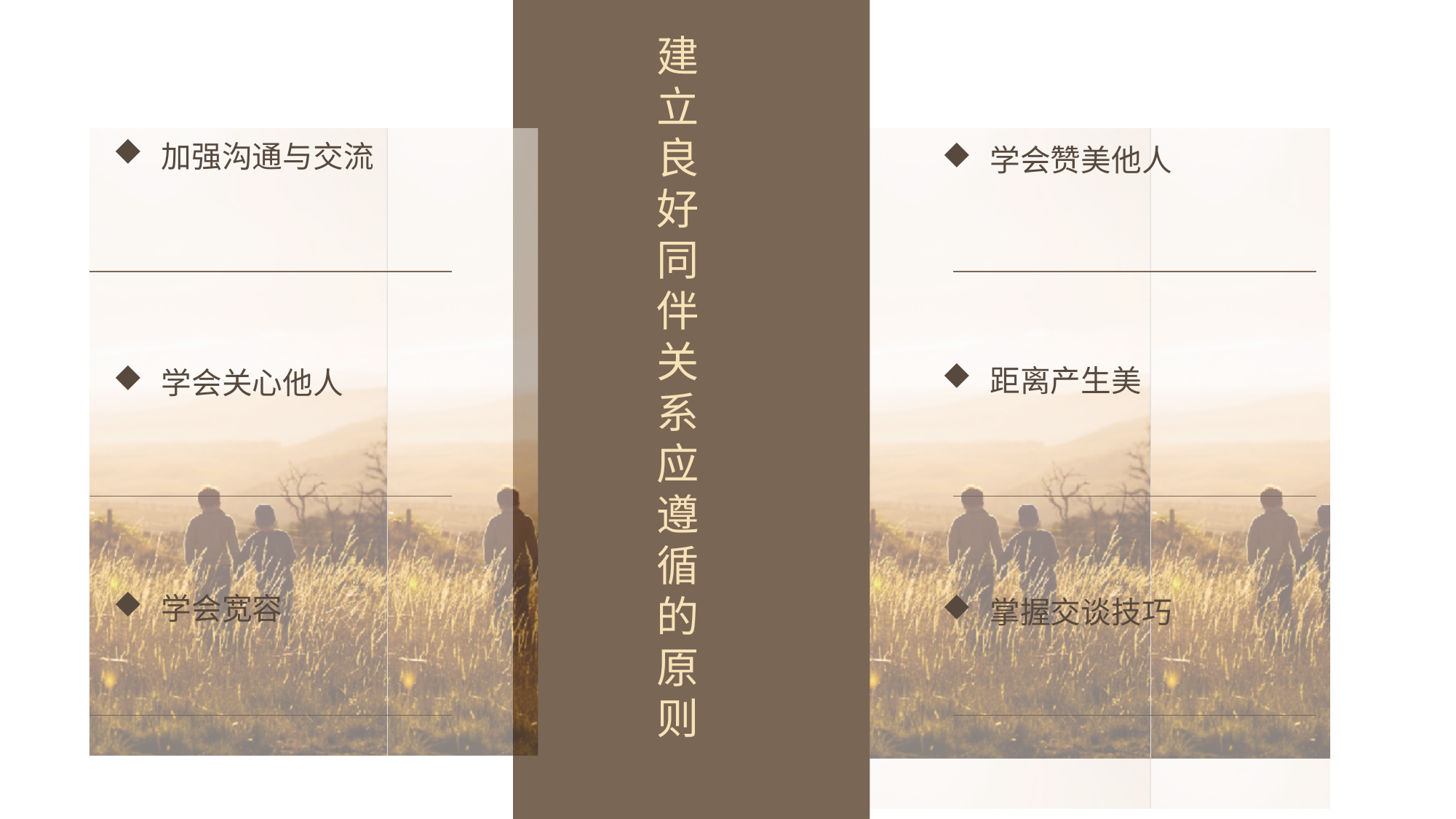

建立良好同伴关系应遵循的原则
 加强沟通与交流

 学会赞美他人
 距离产生美
 学会关心他人
 学会宽容
 掌握交谈技巧